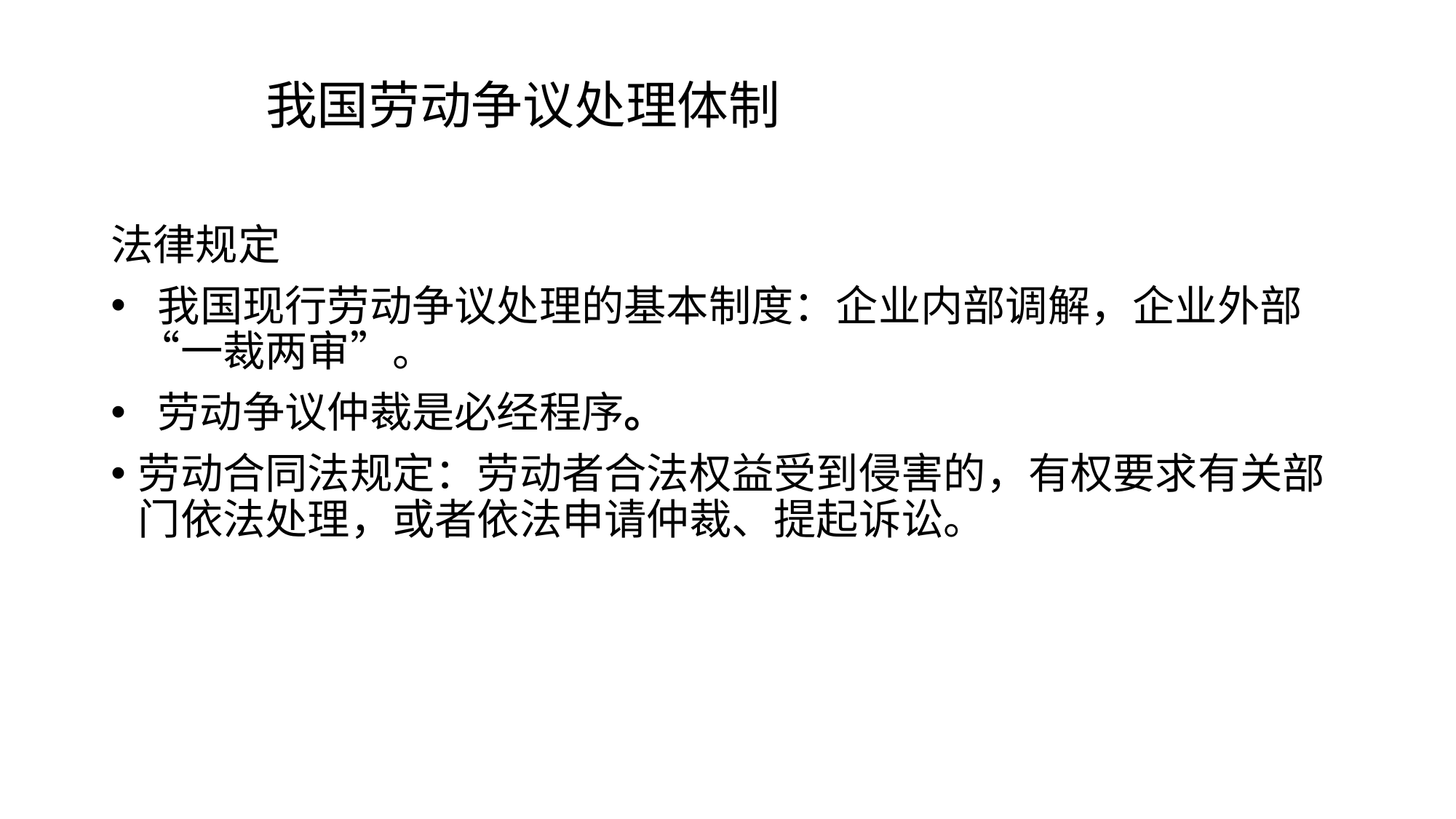

# 我国劳动争议处理体制
法律规定
 我国现行劳动争议处理的基本制度：企业内部调解，企业外部“一裁两审”。
 劳动争议仲裁是必经程序。
劳动合同法规定：劳动者合法权益受到侵害的，有权要求有关部门依法处理，或者依法申请仲裁、提起诉讼。